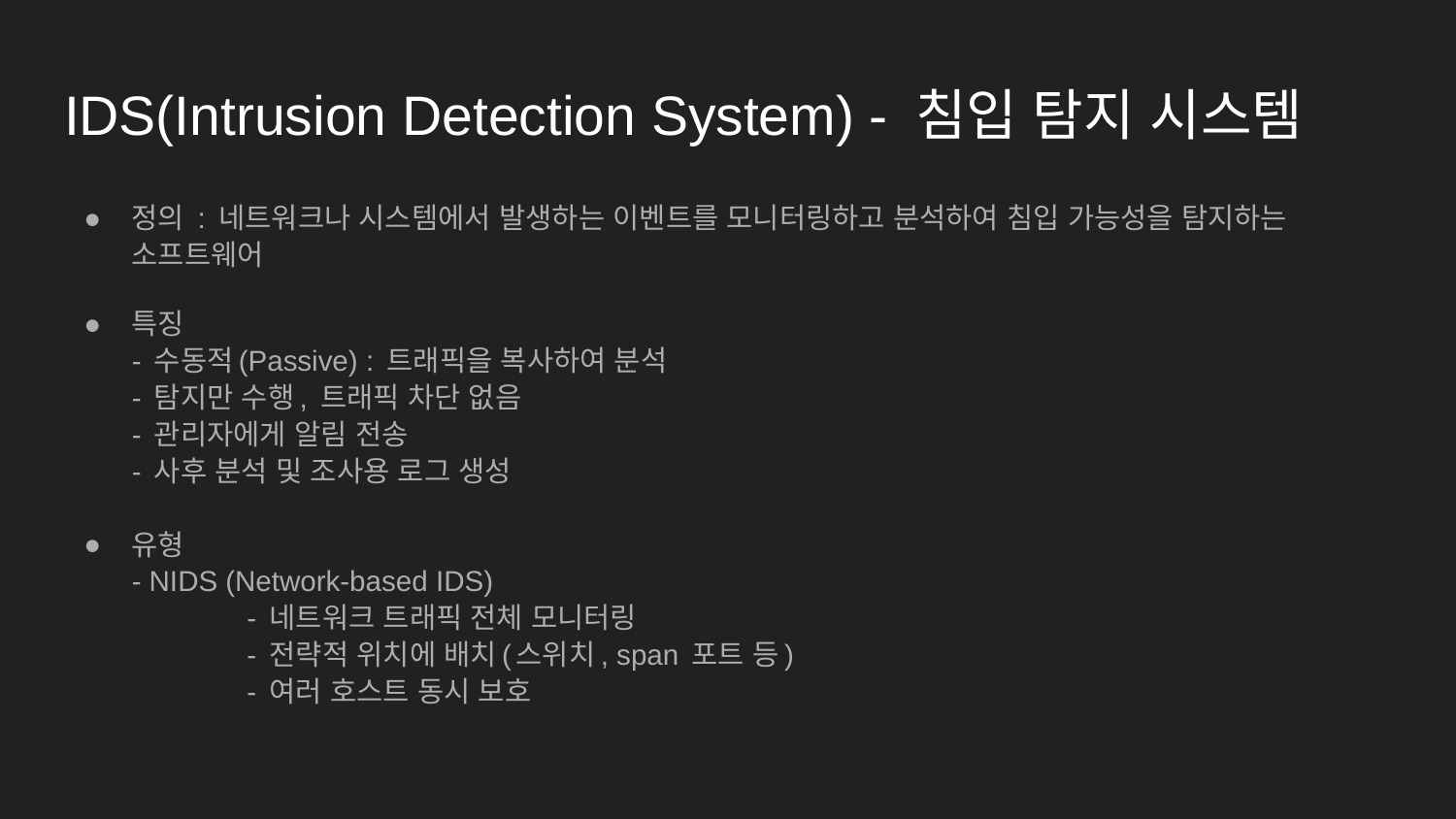

# IDS(Intrusion Detection System) - 침입 탐지 시스템
정의 : 네트워크나 시스템에서 발생하는 이벤트를 모니터링하고 분석하여 침입 가능성을 탐지하는 소프트웨어
특징
- 수동적(Passive) : 트래픽을 복사하여 분석
- 탐지만 수행, 트래픽 차단 없음
- 관리자에게 알림 전송
- 사후 분석 및 조사용 로그 생성
유형
- NIDS (Network-based IDS)
	- 네트워크 트래픽 전체 모니터링
	- 전략적 위치에 배치(스위치, span 포트 등)
	- 여러 호스트 동시 보호